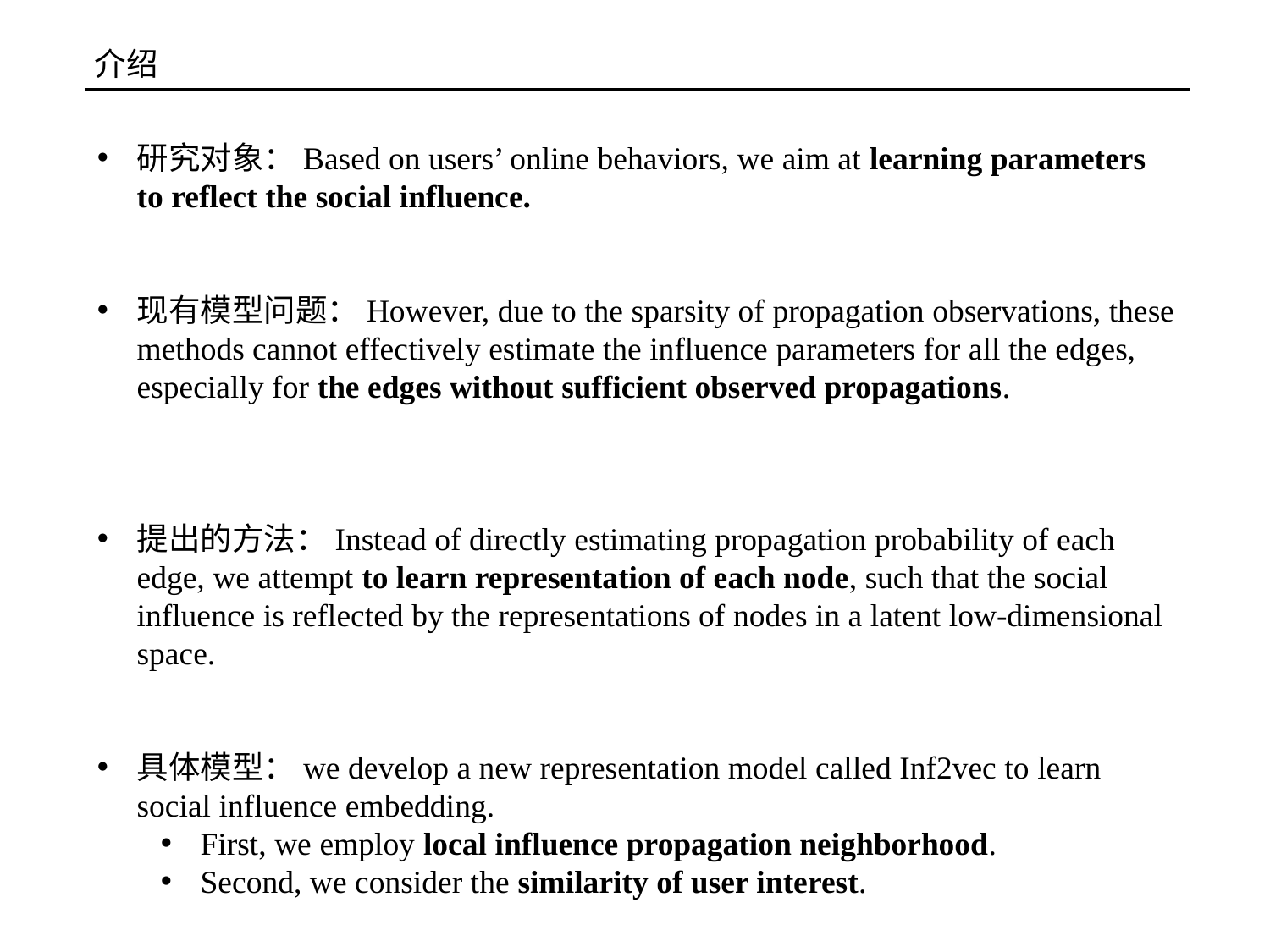

介绍
研究对象：Based on users’ online behaviors, we aim at learning parameters to reflect the social influence.

现有模型问题：However, due to the sparsity of propagation observations, these methods cannot effectively estimate the influence parameters for all the edges, especially for the edges without sufficient observed propagations.

提出的方法：Instead of directly estimating propagation probability of each edge, we attempt to learn representation of each node, such that the social influence is reflected by the representations of nodes in a latent low-dimensional space.

具体模型：we develop a new representation model called Inf2vec to learn social influence embedding.
First, we employ local influence propagation neighborhood.
Second, we consider the similarity of user interest.